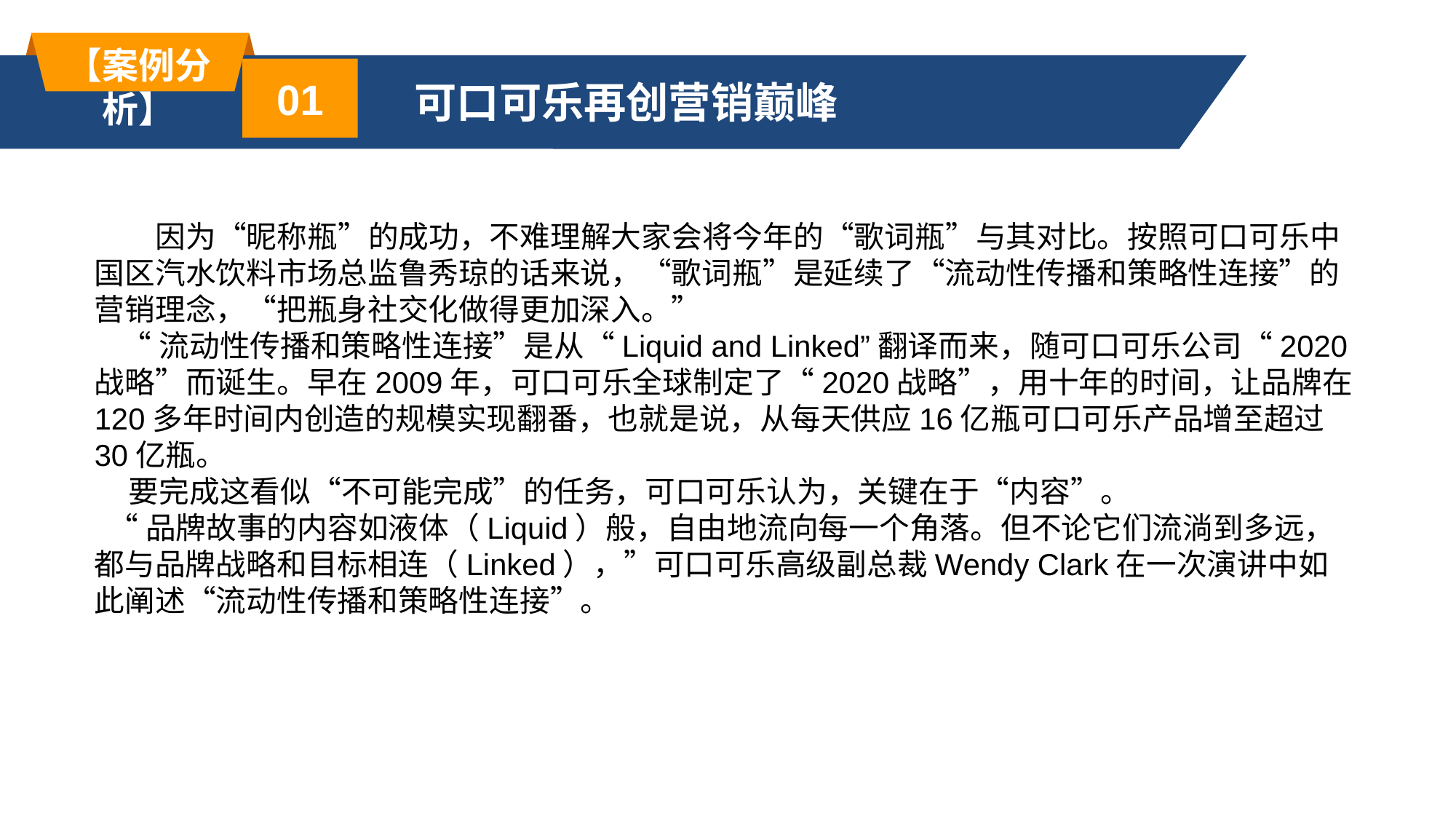

【案例分析】

01
   可口可乐再创营销巅峰
        因为“昵称瓶”的成功，不难理解大家会将今年的“歌词瓶”与其对比。按照可口可乐中国区汽水饮料市场总监鲁秀琼的话来说，“歌词瓶”是延续了“流动性传播和策略性连接”的营销理念，“把瓶身社交化做得更加深入。”
    “流动性传播和策略性连接”是从“Liquid and Linked”翻译而来，随可口可乐公司“2020战略”而诞生。早在2009年，可口可乐全球制定了“2020战略”，用十年的时间，让品牌在120多年时间内创造的规模实现翻番，也就是说，从每天供应16亿瓶可口可乐产品增至超过30亿瓶。
    要完成这看似“不可能完成”的任务，可口可乐认为，关键在于“内容”。
  “品牌故事的内容如液体（Liquid）般，自由地流向每一个角落。但不论它们流淌到多远，都与品牌战略和目标相连（Linked），”可口可乐高级副总裁Wendy Clark在一次演讲中如此阐述“流动性传播和策略性连接”。